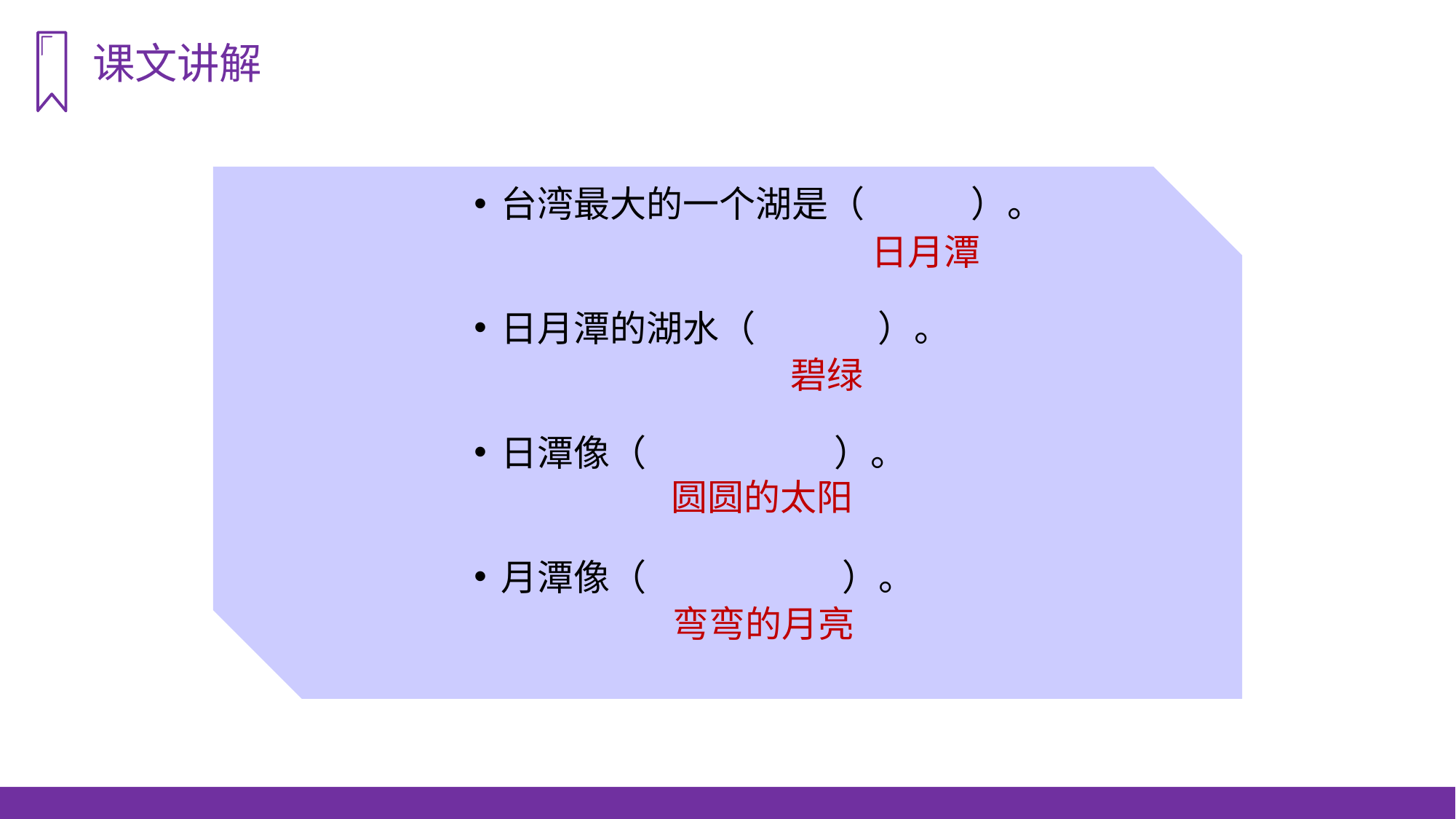

课文讲解

台湾最大的一个湖是（             ）。
日月潭的湖水（               ）。
日潭像（                       ）。
月潭像（                        ）。

日月潭
碧绿
圆圆的太阳
弯弯的月亮